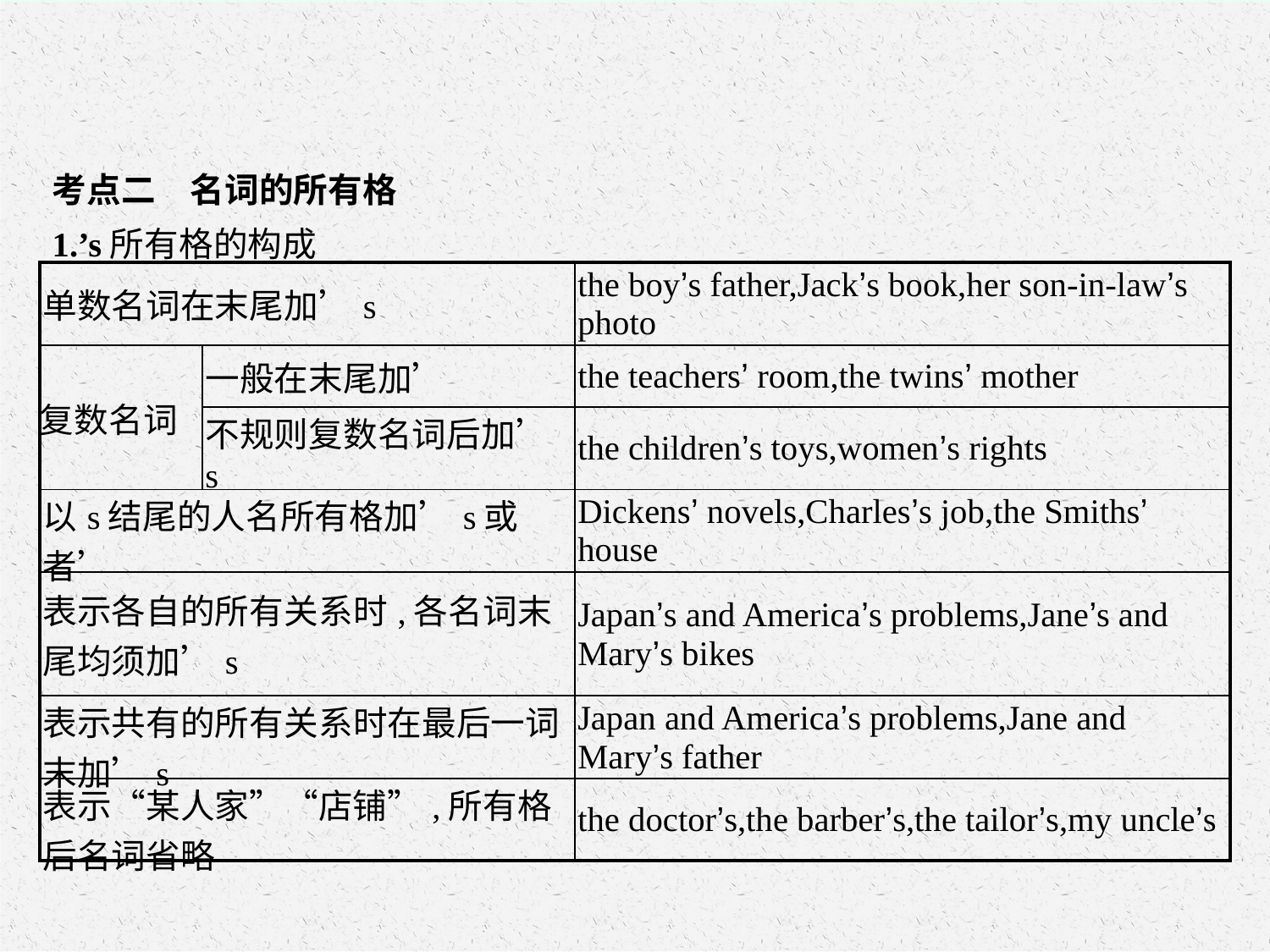

考点二　名词的所有格
1.’s所有格的构成
| 单数名词在末尾加’s |  | the boy’s father,Jack’s book,her son-in-law’s photo |
| --- | --- | --- |
| 复数名词 | 一般在末尾加’ | the teachers’ room,the twins’ mother |
|  | 不规则复数名词后加’s | the children’s toys,women’s rights |
| 以s结尾的人名所有格加’s或者’ |  | Dickens’ novels,Charles’s job,the Smiths’ house |
| 表示各自的所有关系时,各名词末尾均须加’s |  | Japan’s and America’s problems,Jane’s and Mary’s bikes |
| 表示共有的所有关系时在最后一词末加’s |  | Japan and America’s problems,Jane and Mary’s father |
| 表示“某人家”“店铺”,所有格后名词省略 |  | the doctor’s,the barber’s,the tailor’s,my uncle’s |